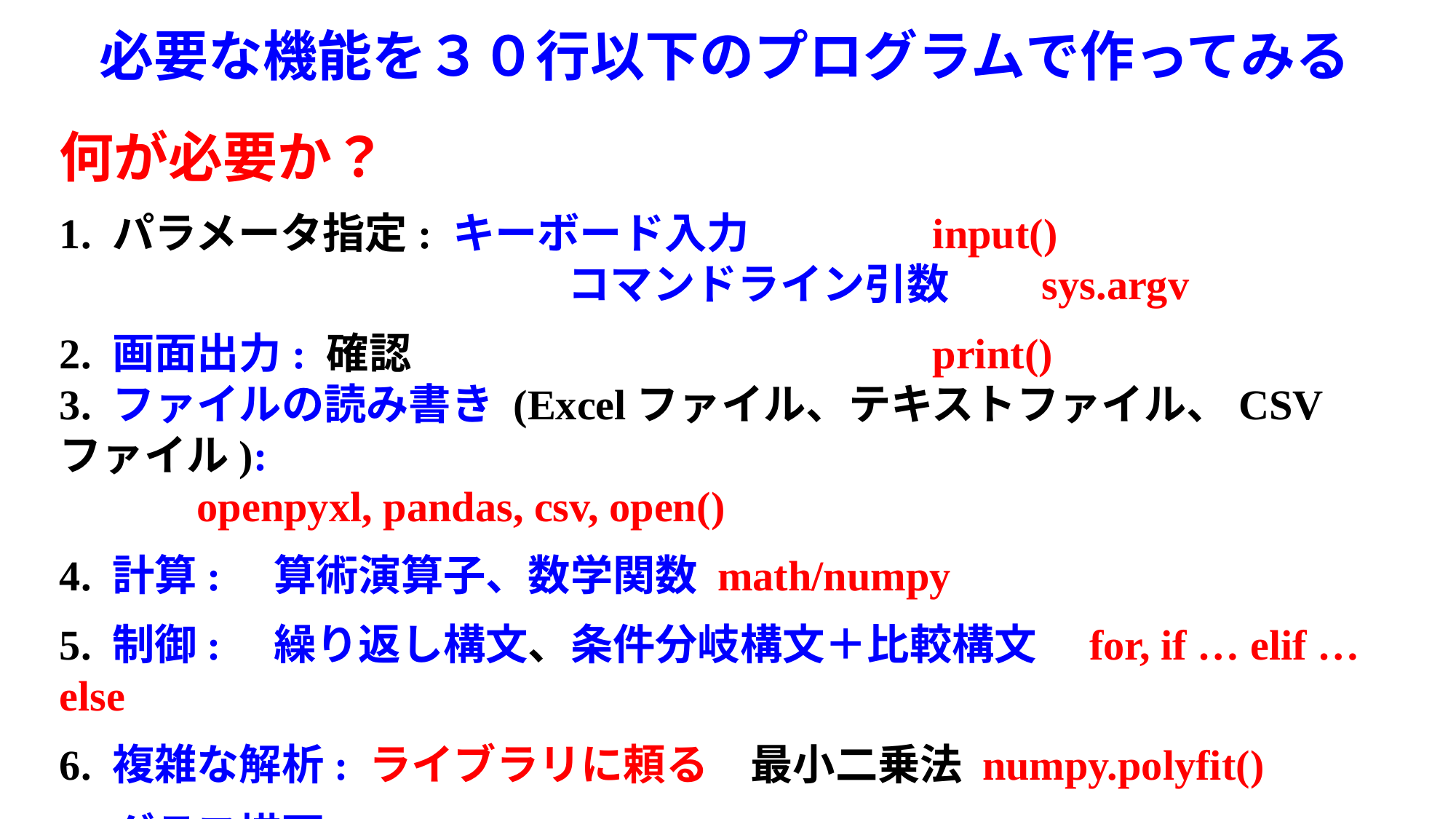

# 必要な機能を３０行以下のプログラムで作ってみる
何が必要か？
1. パラメータ指定: キーボード入力  		input()
　　　　　　　　　　　　コマンドライン引数 	sys.argv
2. 画面出力: 確認					print()
3. ファイルの読み書き (Excelファイル、テキストファイル、CSVファイル):
　　　openpyxl, pandas, csv, open()
4. 計算:　算術演算子、数学関数 math/numpy
5. 制御:　繰り返し構文、条件分岐構文＋比較構文　for, if … elif … else
6. 複雑な解析: ライブラリに頼る　最小二乗法 numpy.polyfit()
7. グラフ描画 : matplotlib